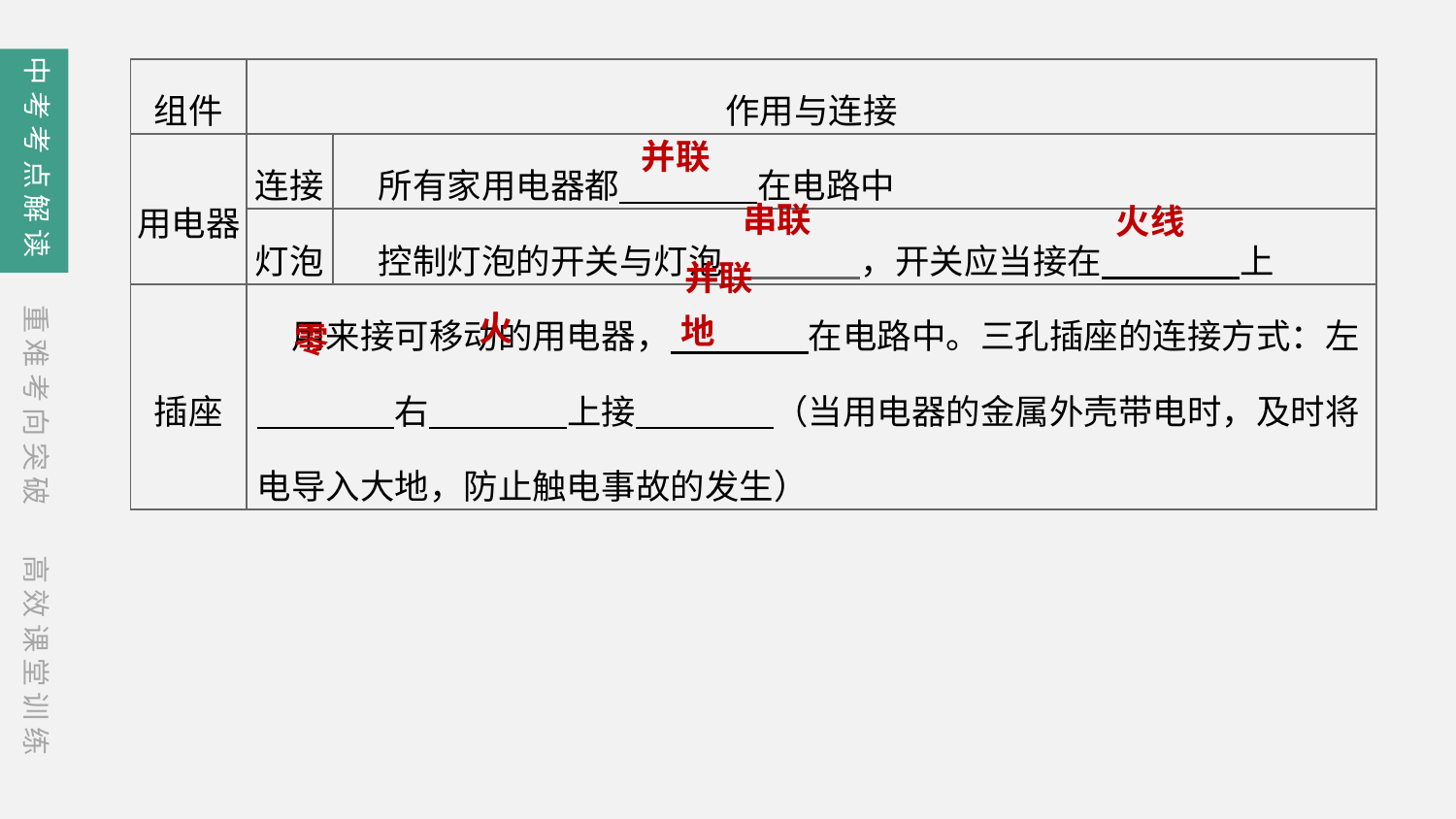

中考考点解读

| 组件 | 作用与连接 |  |
| --- | --- | --- |
| 用电器 | 连接 | 所有家用电器都　　　　在电路中 |
|  | 灯泡 | 控制灯泡的开关与灯泡　　　　，开关应当接在　　　　上 |
| 插座 | 用来接可移动的用电器，　　　　在电路中。三孔插座的连接方式：左 　　　　右　　　　上接　　　　（当用电器的金属外壳带电时，及时将电导入大地，防止触电事故的发生） |  |
并联
串联
火线
并联
零
重难考向突破
火
地
高效课堂训练